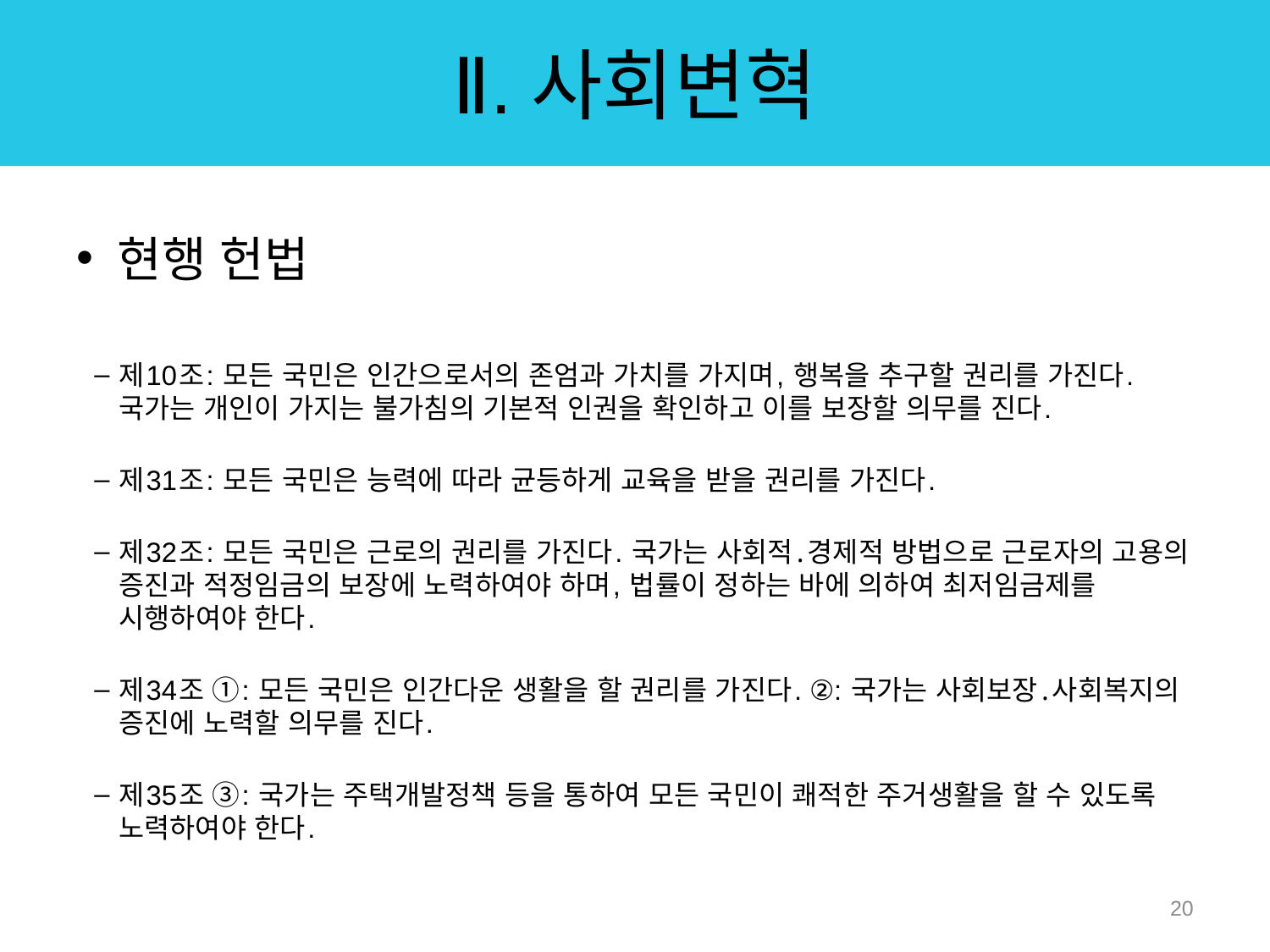

# Ⅱ.사회변혁
현행 헌법
제10조: 모든 국민은 인간으로서의 존엄과 가치를 가지며, 행복을 추구할 권리를 가진다. 국가는 개인이 가지는 불가침의 기본적 인권을 확인하고 이를 보장할 의무를 진다.
제31조: 모든 국민은 능력에 따라 균등하게 교육을 받을 권리를 가진다.
제32조: 모든 국민은 근로의 권리를 가진다. 국가는 사회적․경제적 방법으로 근로자의 고용의 증진과 적정임금의 보장에 노력하여야 하며, 법률이 정하는 바에 의하여 최저임금제를 시행하여야 한다.
제34조 ①: 모든 국민은 인간다운 생활을 할 권리를 가진다. ②: 국가는 사회보장․사회복지의 증진에 노력할 의무를 진다.
제35조 ③: 국가는 주택개발정책 등을 통하여 모든 국민이 쾌적한 주거생활을 할 수 있도록 노력하여야 한다.

20